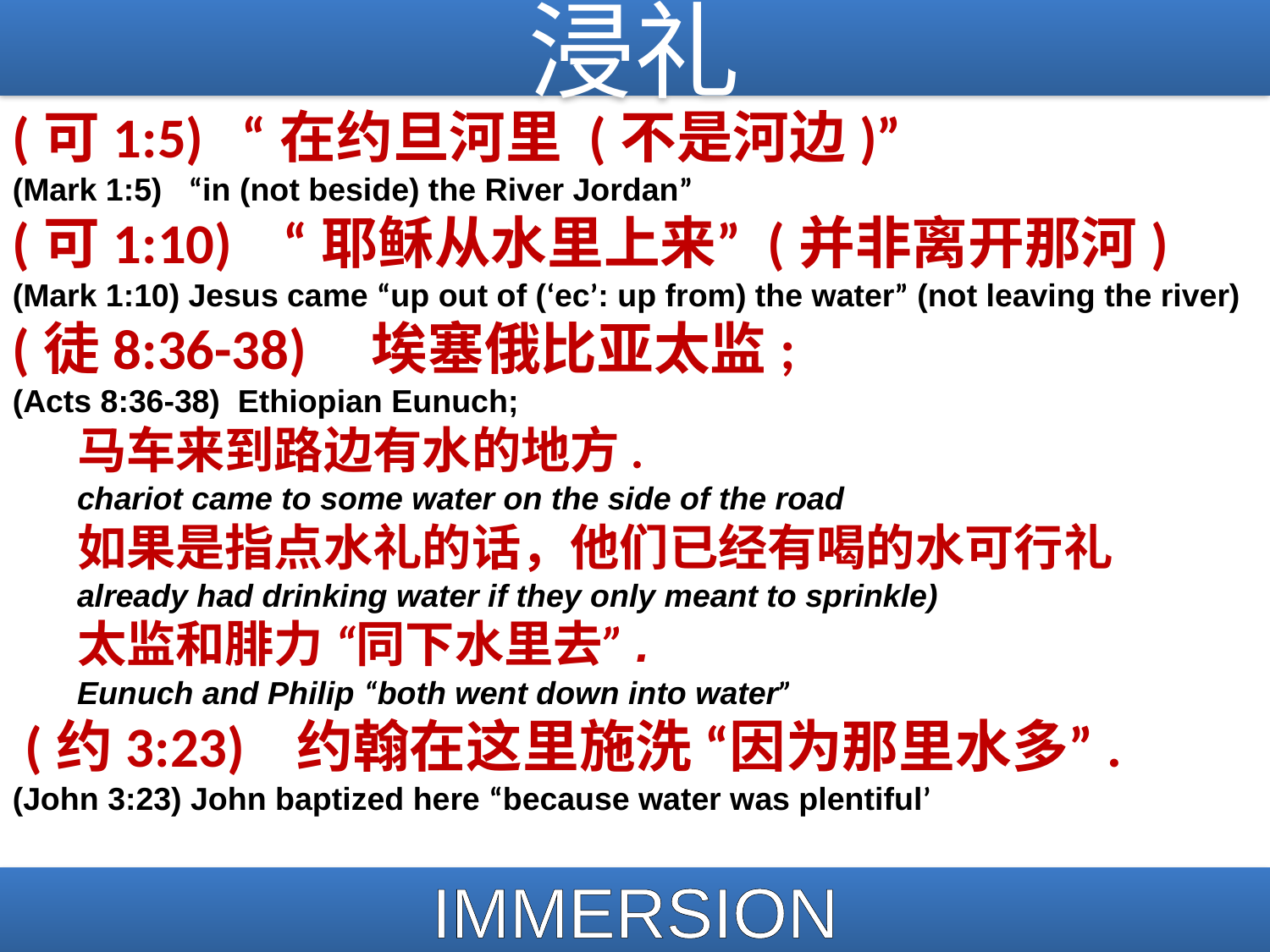

浸礼
(可1:5)   “在约旦河里 (不是河边)”
(Mark 1:5)   “in (not beside) the River Jordan”
(可1:10)    “耶稣从水里上来” (并非离开那河)
(Mark 1:10) Jesus came “up out of (‘ec’: up from) the water” (not leaving the river)
(徒8:36-38)    埃塞俄比亚太监;
(Acts 8:36-38)  Ethiopian Eunuch;
	马车来到路边有水的地方.
	chariot came to some water on the side of the road
	如果是指点水礼的话，他们已经有喝的水可行礼
	already had drinking water if they only meant to sprinkle)
	太监和腓力 “同下水里去”.
	Eunuch and Philip “both went down into water”
 (约3:23)   约翰在这里施洗 “因为那里水多”.
(John 3:23) John baptized here “because water was plentiful’

IMMERSION